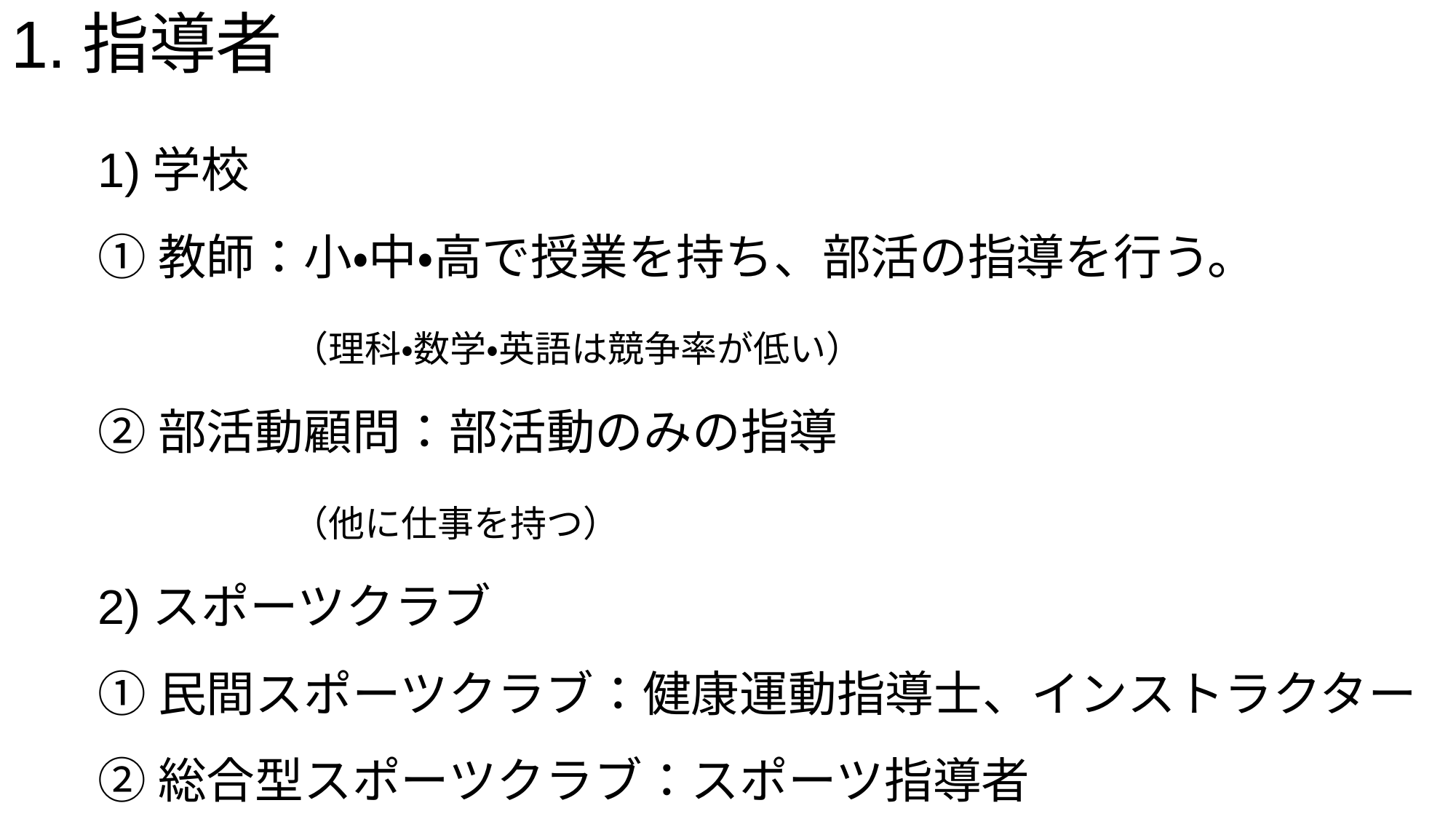

# 1.指導者
1)学校
①教師：小・中・高で授業を持ち、部活の指導を行う。
　　　　（理科・数学・英語は競争率が低い）
②部活動顧問：部活動のみの指導
　　　　（他に仕事を持つ）
2)スポーツクラブ
①民間スポーツクラブ：健康運動指導士、インストラクター
②総合型スポーツクラブ：スポーツ指導者